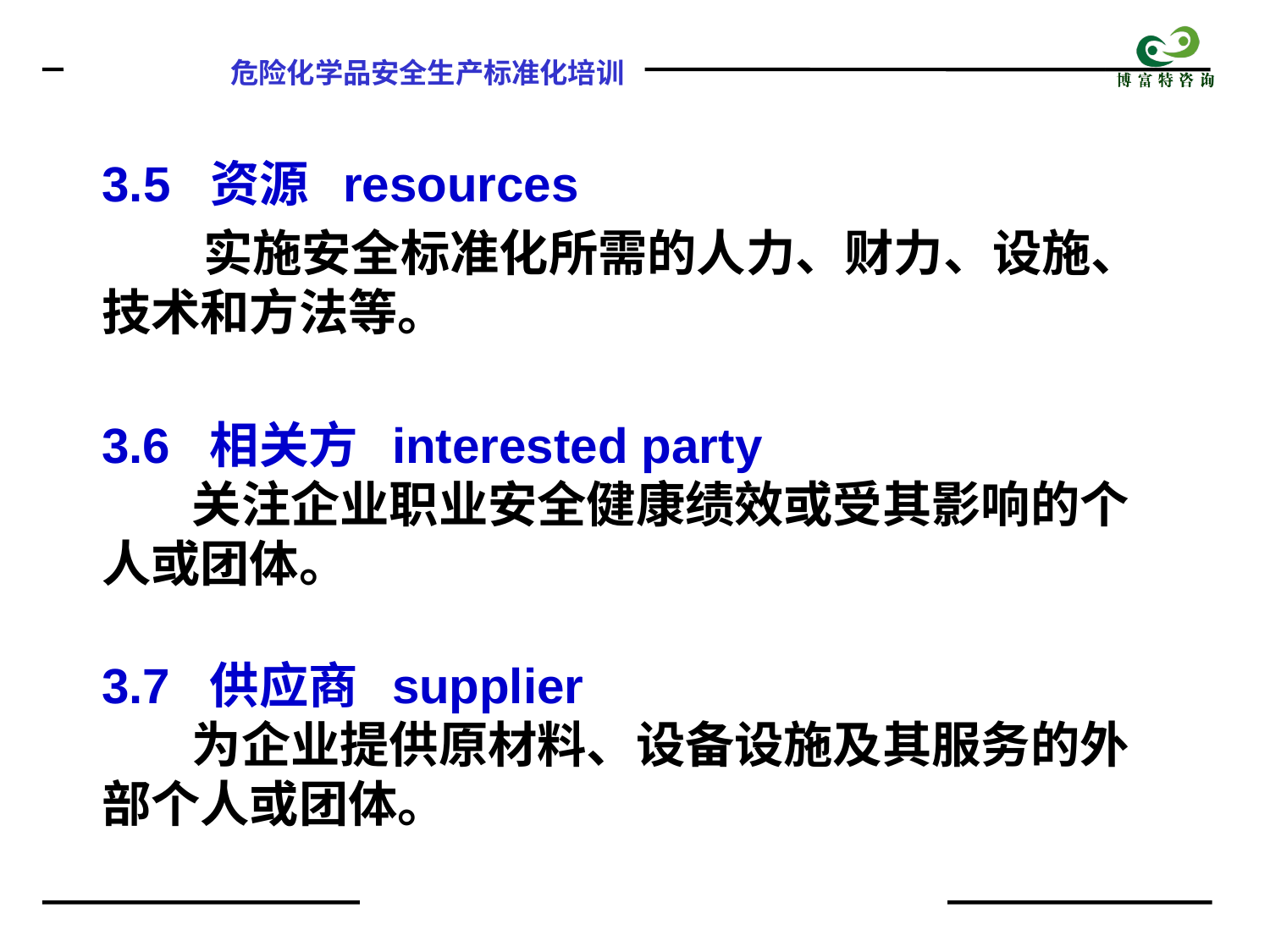

3.5  资源  resources
        实施安全标准化所需的人力、财力、设施、技术和方法等。
3.6  相关方  interested party
       关注企业职业安全健康绩效或受其影响的个人或团体。
3.7  供应商  supplier
       为企业提供原材料、设备设施及其服务的外部个人或团体。